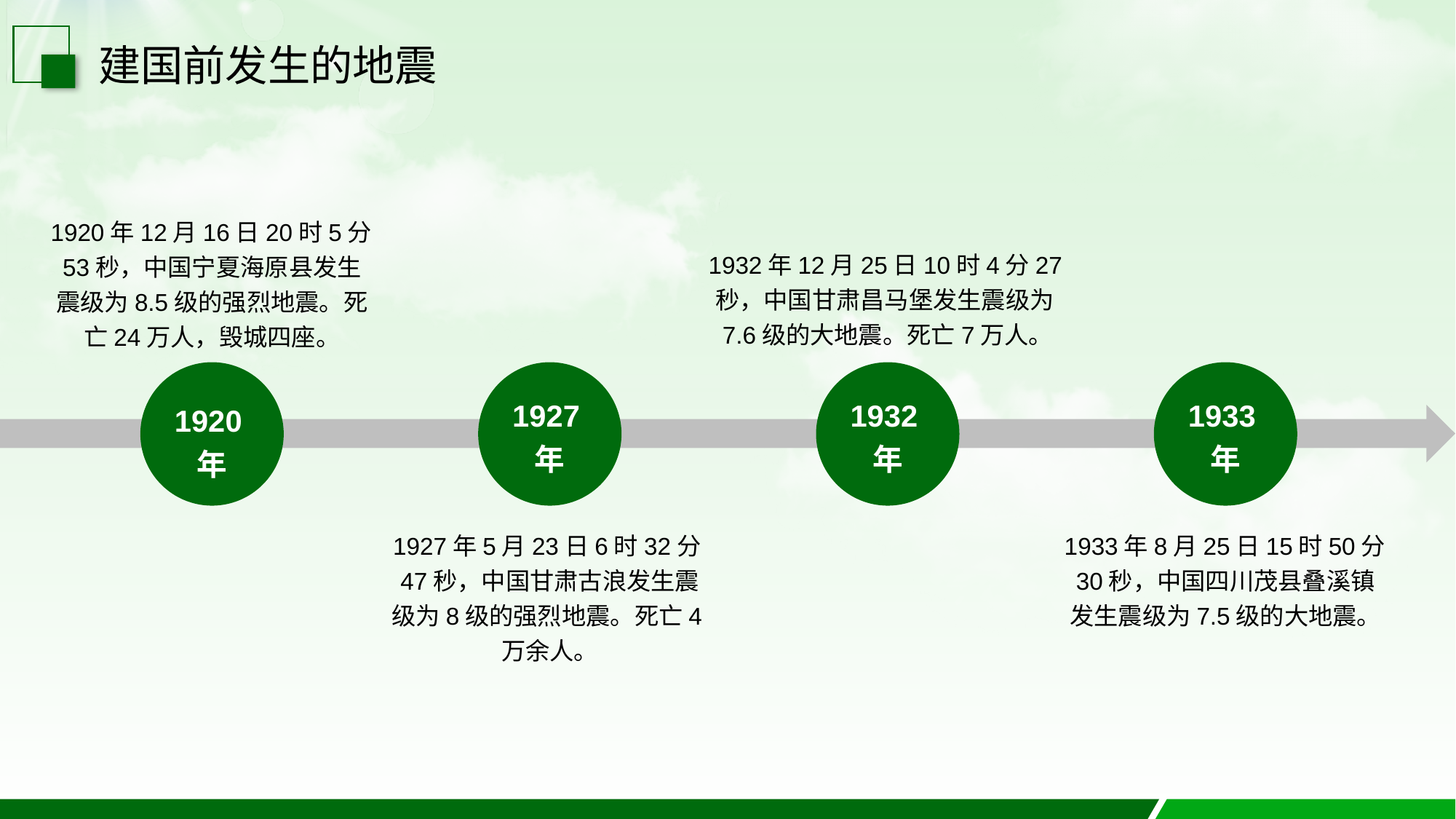

建国前发生的地震
1920年12月16日20时5分53秒，中国宁夏海原县发生震级为8.5级的强烈地震。死亡24万人，毁城四座。
1932年12月25日10时4分27秒，中国甘肃昌马堡发生震级为7.6级的大地震。死亡7万人。

1920年

1927年

1932年

1933年

1927年5月23日6时32分47秒，中国甘肃古浪发生震级为8级的强烈地震。死亡4万余人。
1933年8月25日15时50分30秒，中国四川茂县叠溪镇发生震级为7.5级的大地震。